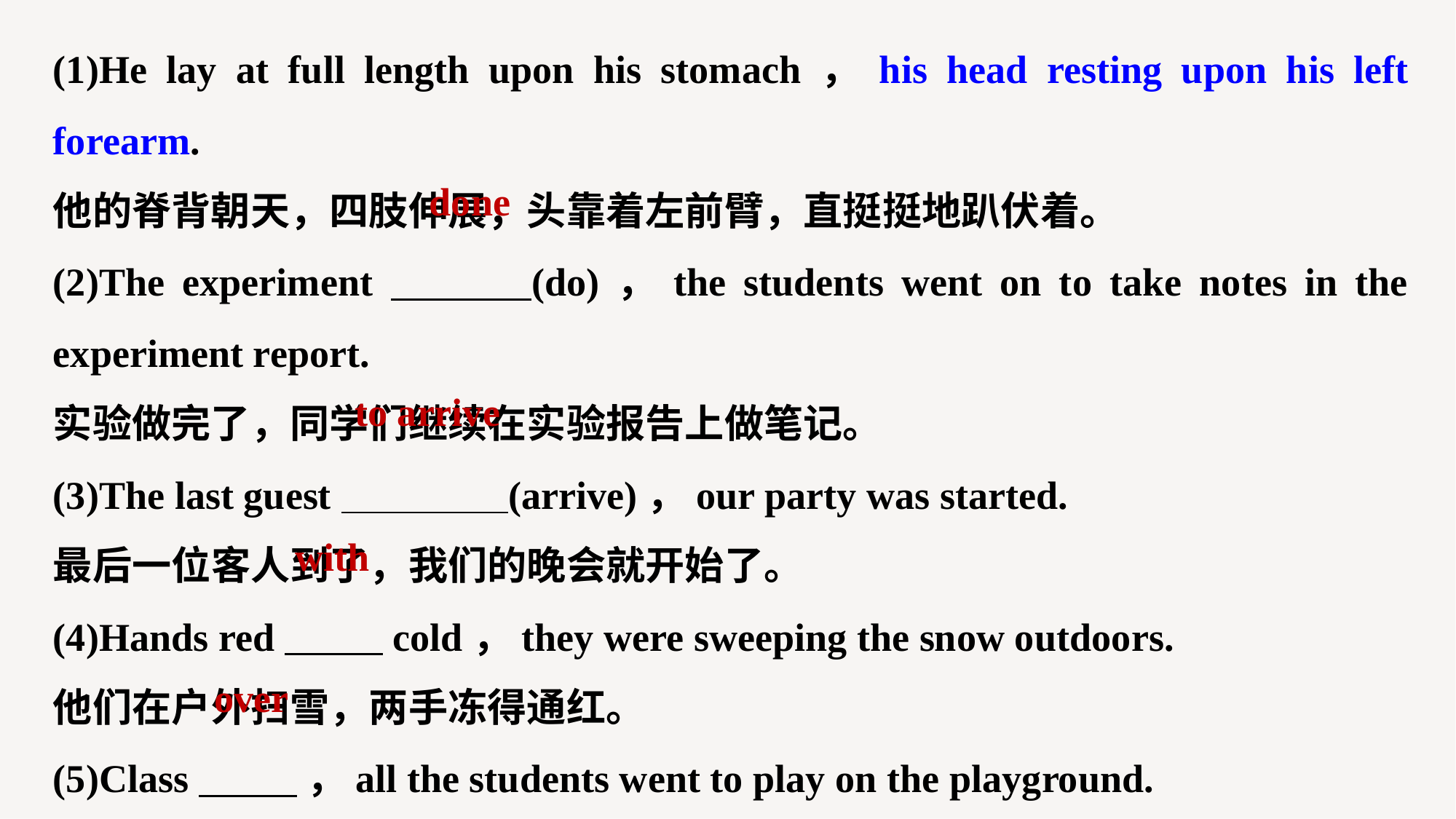

(1)He lay at full length upon his stomach，his head resting upon his left forearm.
他的脊背朝天，四肢伸展，头靠着左前臂，直挺挺地趴伏着。
(2)The experiment         (do)，the students went on to take notes in the experiment report.
实验做完了，同学们继续在实验报告上做笔记。
(3)The last guest                  (arrive)，our party was started.
最后一位客人到了，我们的晚会就开始了。
(4)Hands red            cold，they were sweeping the snow outdoors.
他们在户外扫雪，两手冻得通红。
(5)Class           ，all the students went to play on the playground.
下课了，学生们都到操场上去玩耍。
done
to arrive
with
over